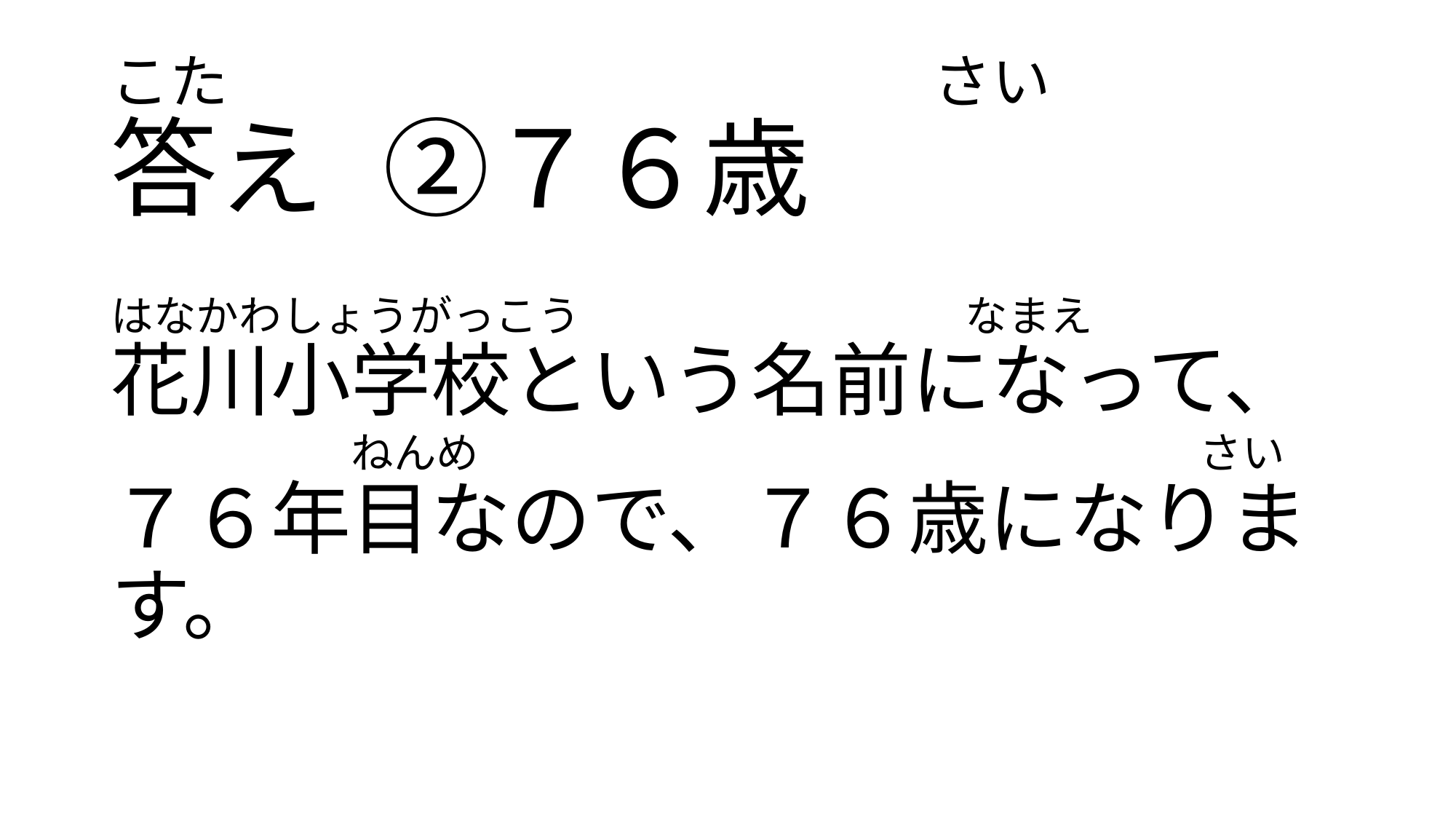

# こた　　　　　　　　　　　　さい 答え　②７６歳 はなかわしょうがっこう　　　　　　　　　なまえ 花川小学校という名前になって、 　　　　　ねんめ　　　　　　　　　　　　　　　さい ７６年目なので、７６歳になります。